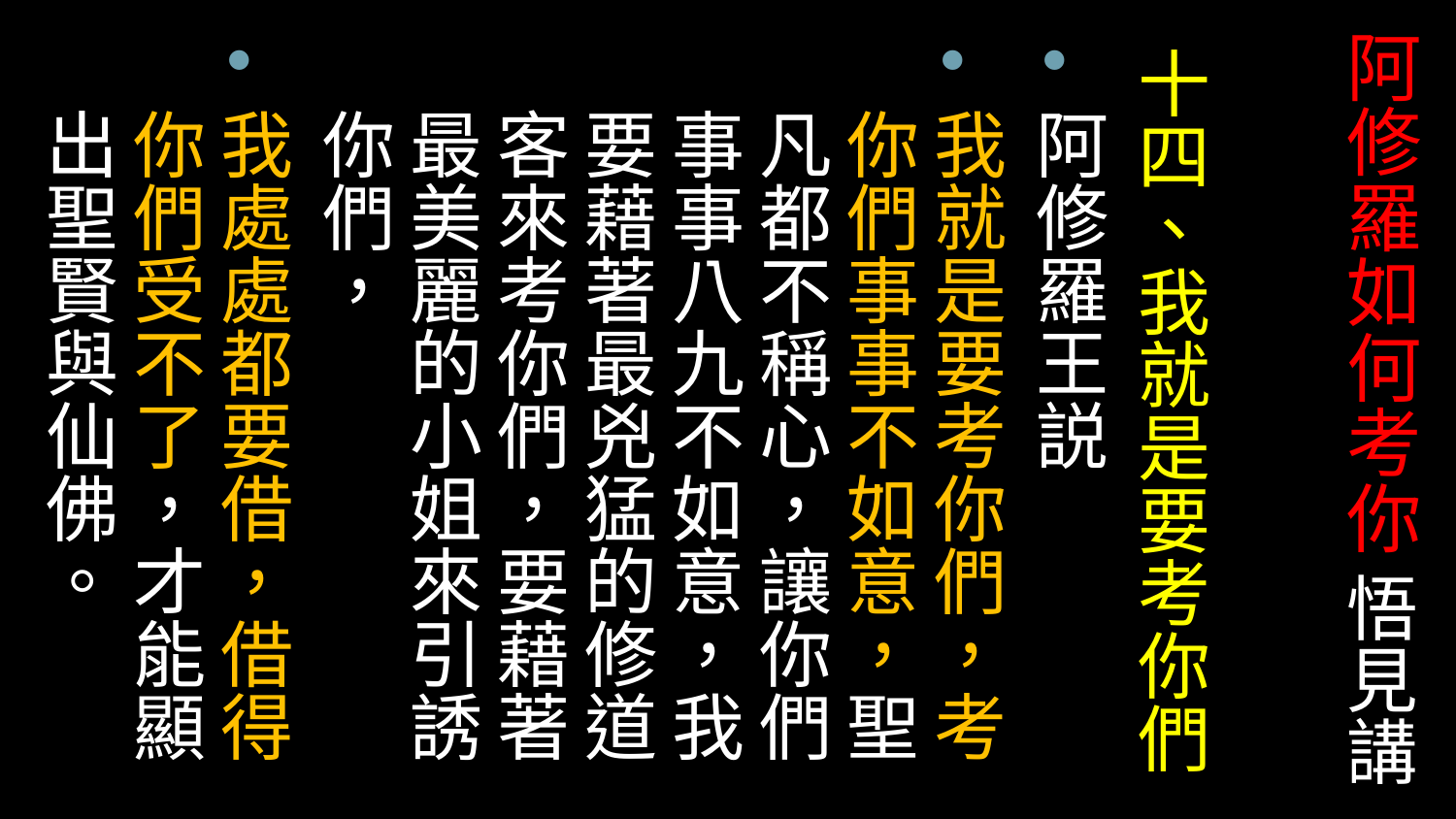

# 阿修羅如何考你 悟見講
十四、我就是要考你們
阿修羅王説
我就是要考你們，考你們事事不如意，聖凡都不稱心，讓你們事事八九不如意，我要藉著最兇猛的修道客來考你們，要藉著最美麗的小姐來引誘你們，
我處處都要借，借得你們受不了，才能顯出聖賢與仙佛。